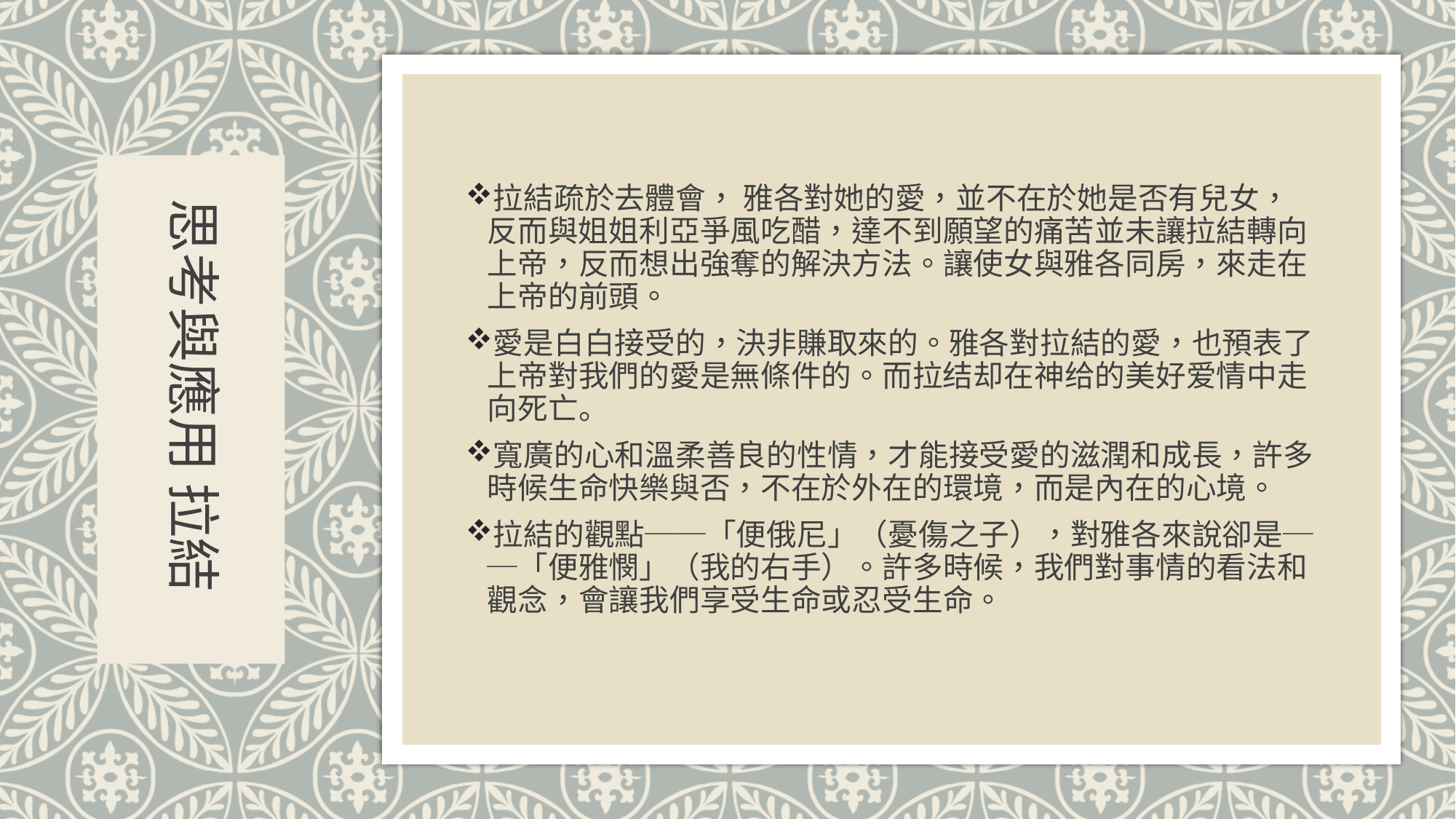

思考與應用 拉結
拉結疏於去體會， 雅各對她的愛，並不在於她是否有兒女，反而與姐姐利亞爭風吃醋，達不到願望的痛苦並未讓拉結轉向上帝，反而想出強奪的解決方法。讓使女與雅各同房，來走在上帝的前頭。
愛是白白接受的，決非賺取來的。雅各對拉結的愛，也預表了上帝對我們的愛是無條件的。而拉结却在神给的美好爱情中走向死亡。
寬廣的心和溫柔善良的性情，才能接受愛的滋潤和成長，許多時候生命快樂與否，不在於外在的環境，而是內在的心境。
拉結的觀點──「便俄尼」（憂傷之子），對雅各來說卻是──「便雅憫」（我的右手）。許多時候，我們對事情的看法和觀念，會讓我們享受生命或忍受生命。
22